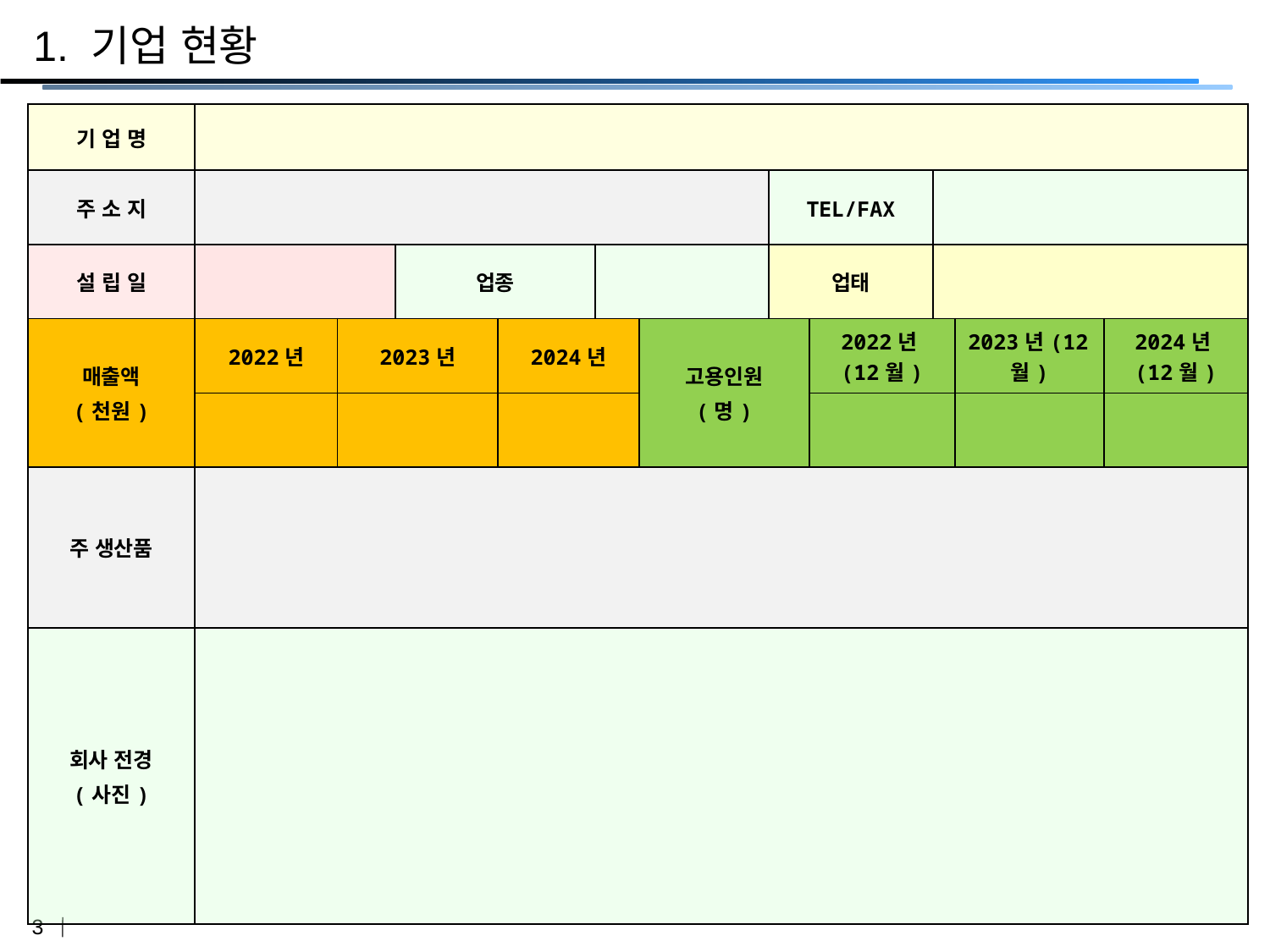

1. 기업 현황
| 기 업 명 |  |  |  |  |  |  |  |  |  |  |  |
| --- | --- | --- | --- | --- | --- | --- | --- | --- | --- | --- | --- |
| 주 소 지 |  |  |  |  |  |  | TEL/FAX |  |  |  |  |
| 설 립 일 |  |  | 업종 |  |  |  | 업태 |  |  |  |  |
| 매출액 (천원) | 2022년 | 2023년 |  | 2024년 |  | 고용인원 (명) |  | 2022년(12월) |  | 2023년(12월) | 2024년(12월) |
|  |  |  |  |  |  |  |  |  |  |  |  |
| 주 생산품 |  |  |  |  |  |  |  |  |  |  |  |
| 회사 전경 (사진) |  |  |  |  |  |  |  |  |  |  |  |